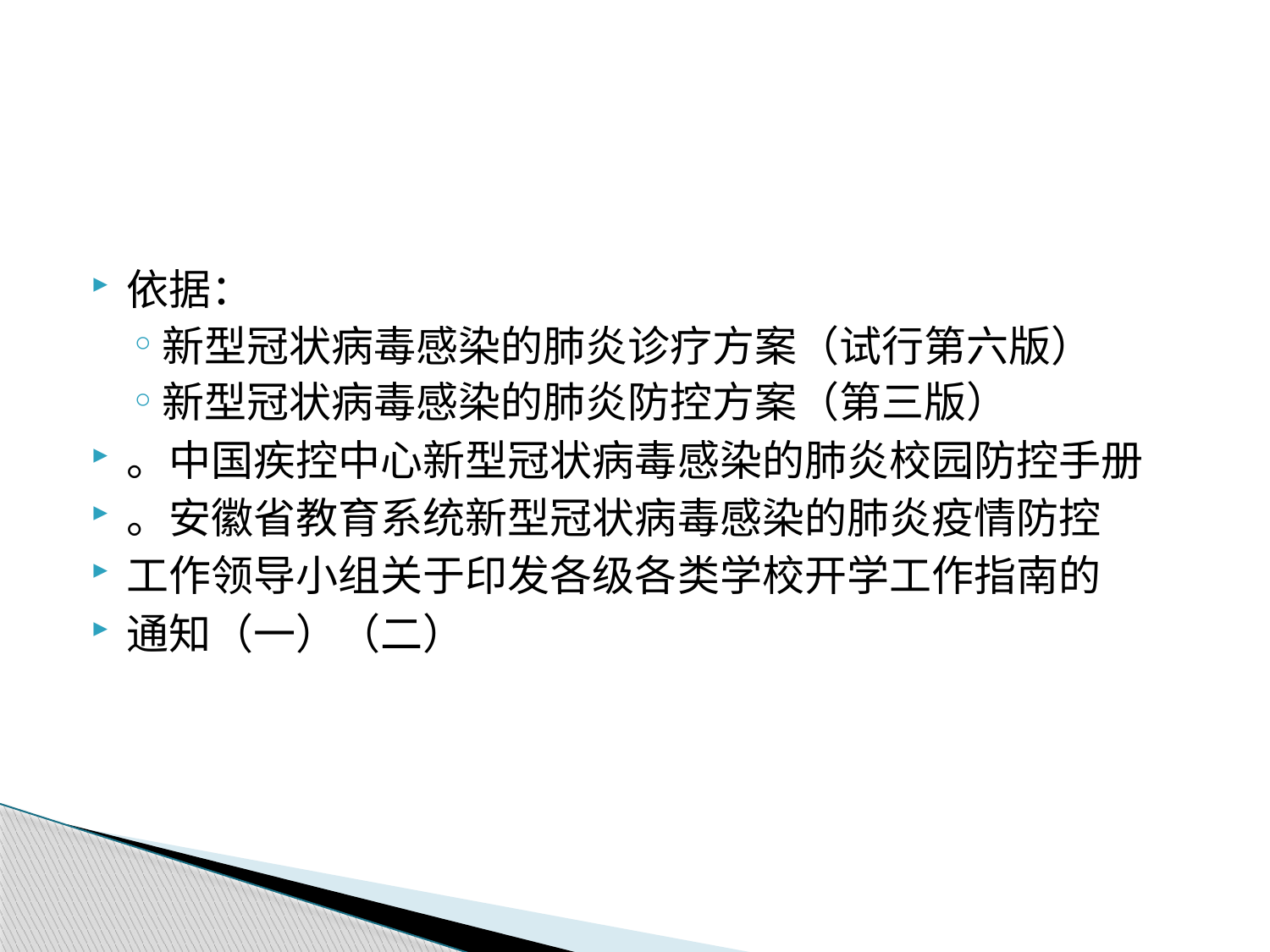

#
依据：
新型冠状病毒感染的肺炎诊疗方案（试行第六版）
新型冠状病毒感染的肺炎防控方案（第三版）
。中国疾控中心新型冠状病毒感染的肺炎校园防控手册
。安徽省教育系统新型冠状病毒感染的肺炎疫情防控
工作领导小组关于印发各级各类学校开学工作指南的
通知（一）（二）